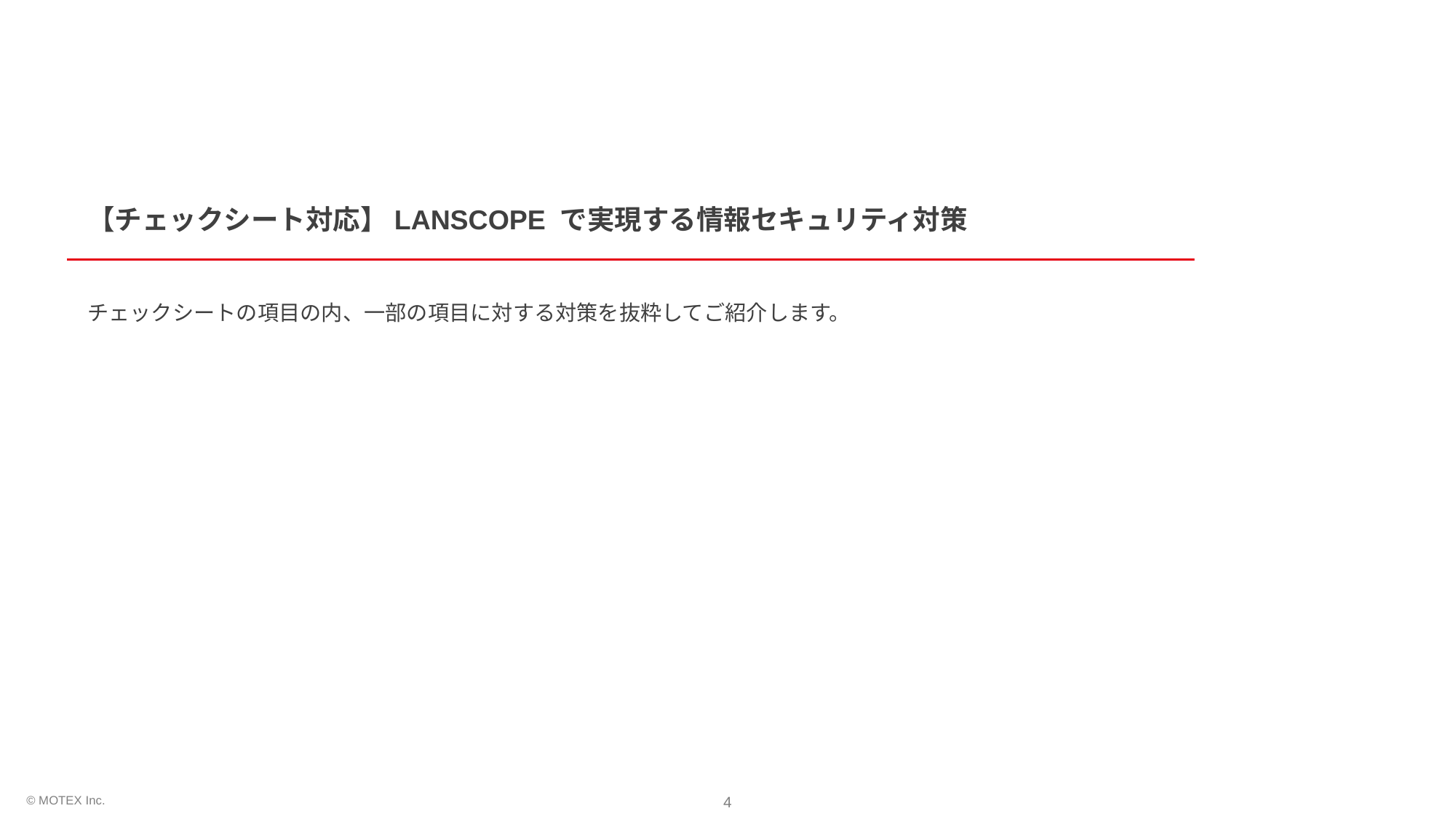

【チェックシート対応】LANSCOPE で実現する情報セキュリティ対策
チェックシートの項目の内、一部の項目に対する対策を抜粋してご紹介します。